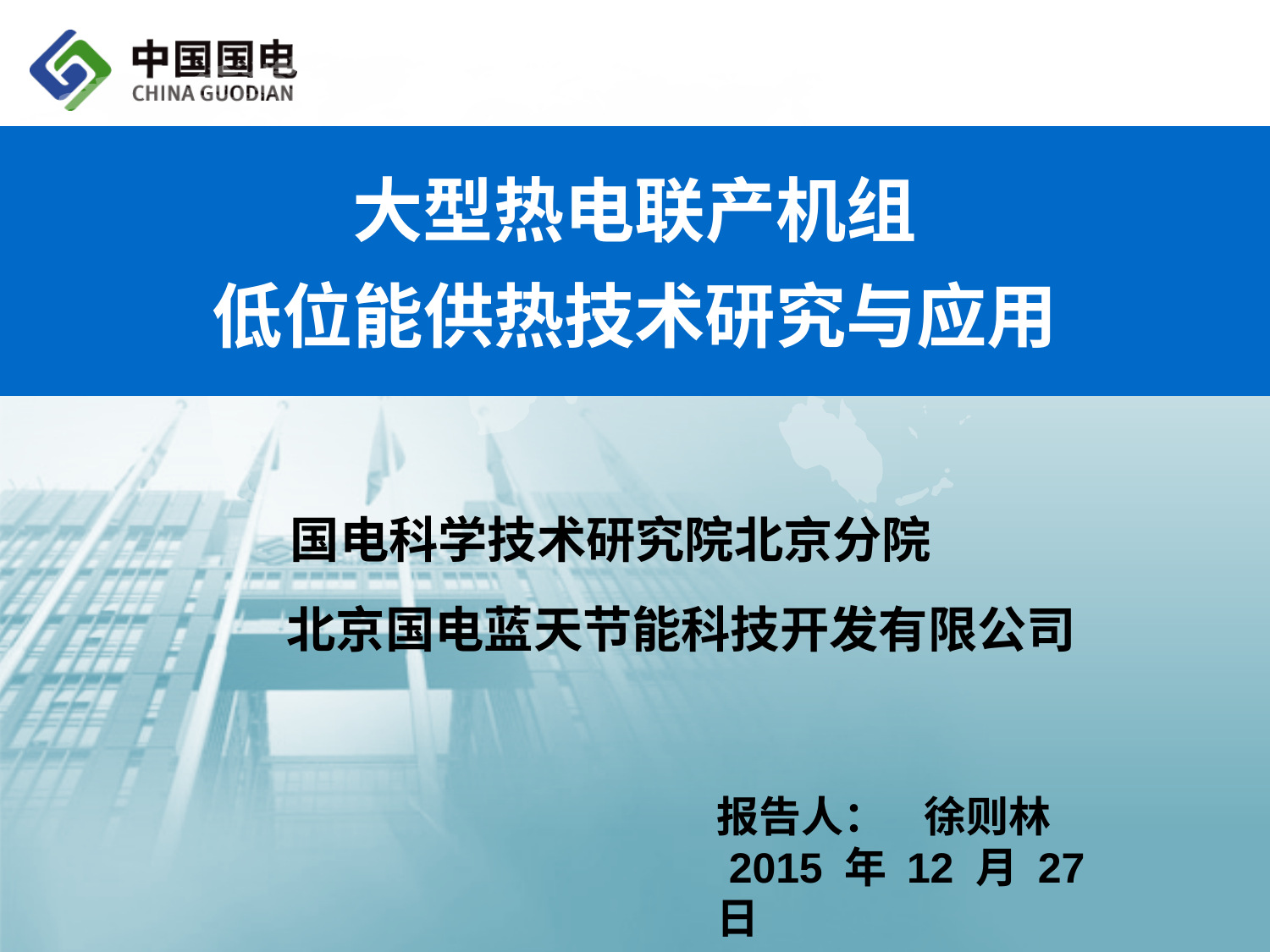

大型热电联产机组
低位能供热技术研究与应用

国电科学技术研究院北京分院

北京国电蓝天节能科技开发有限公司
报告人：    徐则林
 2015 年 12 月 27 日